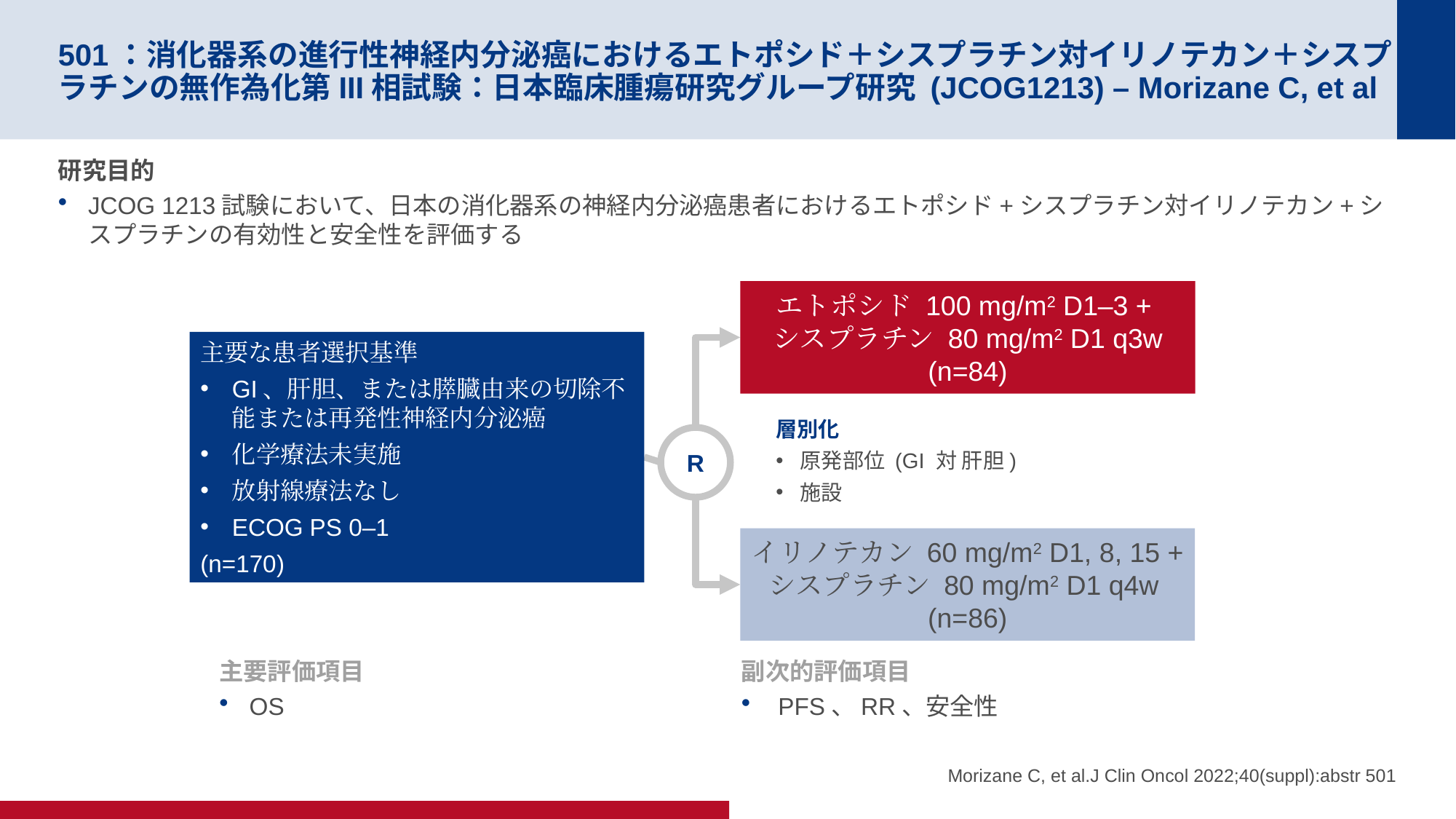

# 501：消化器系の進行性神経内分泌癌におけるエトポシド＋シスプラチン対イリノテカン＋シスプラチンの無作為化第III相試験：日本臨床腫瘍研究グループ研究 (JCOG1213) – Morizane C, et al
研究目的
JCOG 1213試験において、日本の消化器系の神経内分泌癌患者におけるエトポシド+シスプラチン対イリノテカン+シスプラチンの有効性と安全性を評価する
エトポシド 100 mg/m2 D1–3 +
シスプラチン 80 mg/m2 D1 q3w
(n=84)
主要な患者選択基準
GI、肝胆、または膵臓由来の切除不能または再発性神経内分泌癌
化学療法未実施
放射線療法なし
ECOG PS 0–1
(n=170)
層別化
原発部位 (GI 対 肝胆)
施設

R
イリノテカン 60 mg/m2 D1, 8, 15 + シスプラチン 80 mg/m2 D1 q4w
(n=86)
主要評価項目
OS
副次的評価項目
 PFS、RR、安全性
Morizane C, et al.J Clin Oncol 2022;40(suppl):abstr 501